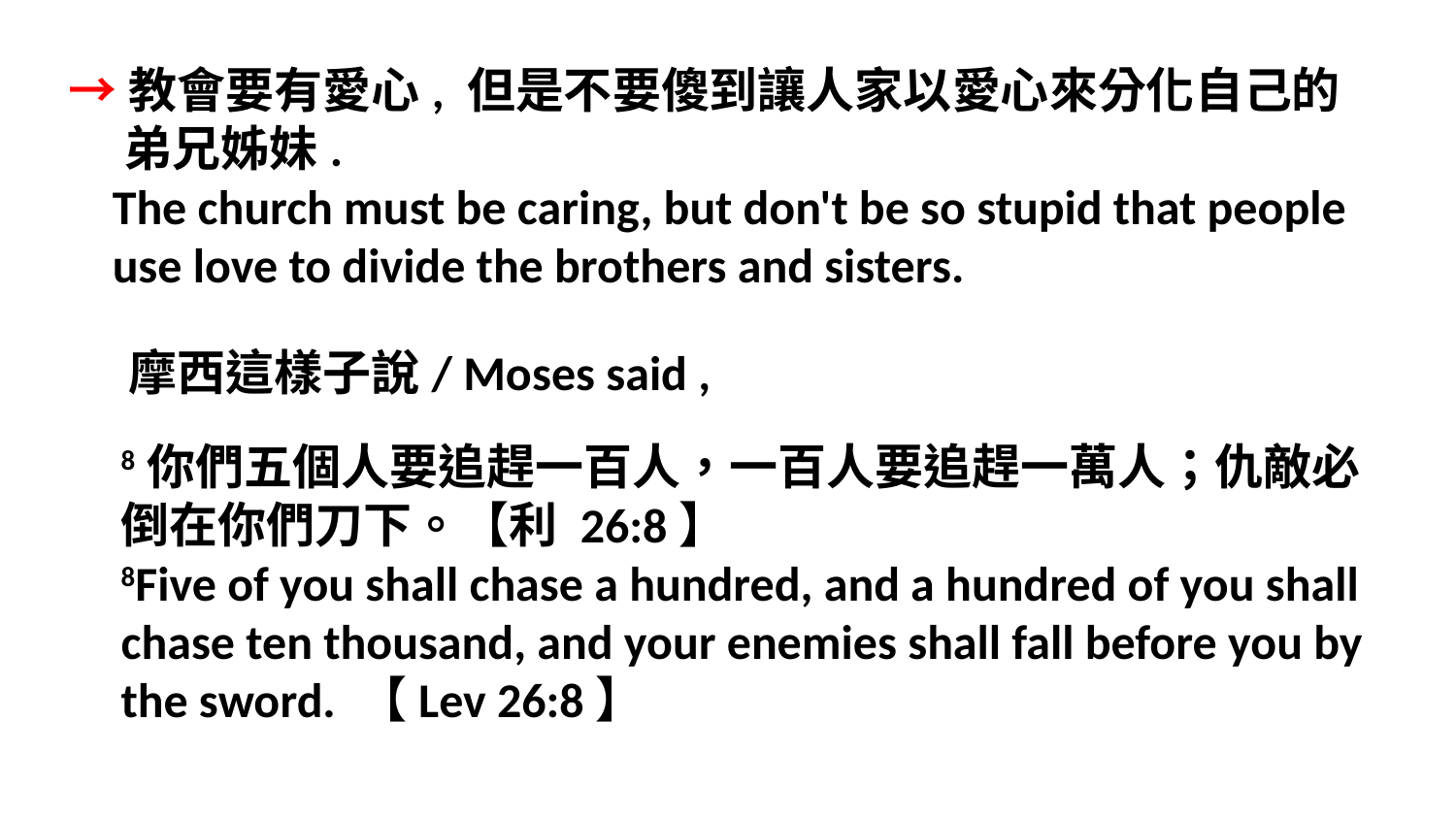

→教會要有愛心, 但是不要傻到讓人家以愛心來分化自己的
    弟兄姊妹.
    The church must be caring, but don't be so stupid that people
    use love to divide the brothers and sisters.

 摩西這樣子說/ Moses said ,
8你們五個人要追趕一百人，一百人要追趕一萬人；仇敵必倒在你們刀下。【利 26:8】
8Five of you shall chase a hundred, and a hundred of you shall chase ten thousand, and your enemies shall fall before you by the sword. 【Lev 26:8】